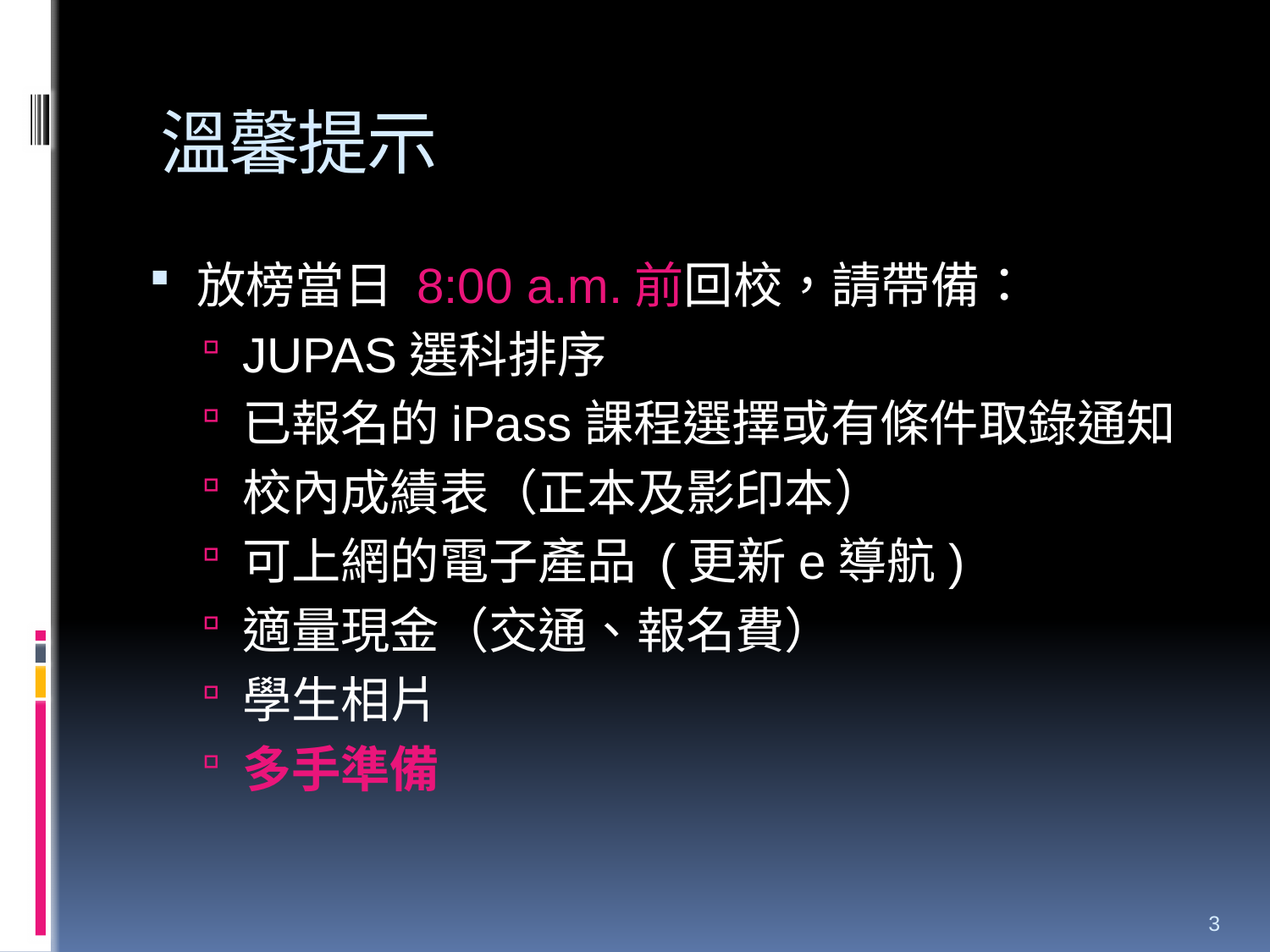

溫馨提示
放榜當日 8:00 a.m.前回校，請帶備：
JUPAS選科排序
已報名的iPass課程選擇或有條件取錄通知
校內成績表（正本及影印本）
可上網的電子產品 (更新e導航)
適量現金（交通、報名費）
學生相片
多手準備
3